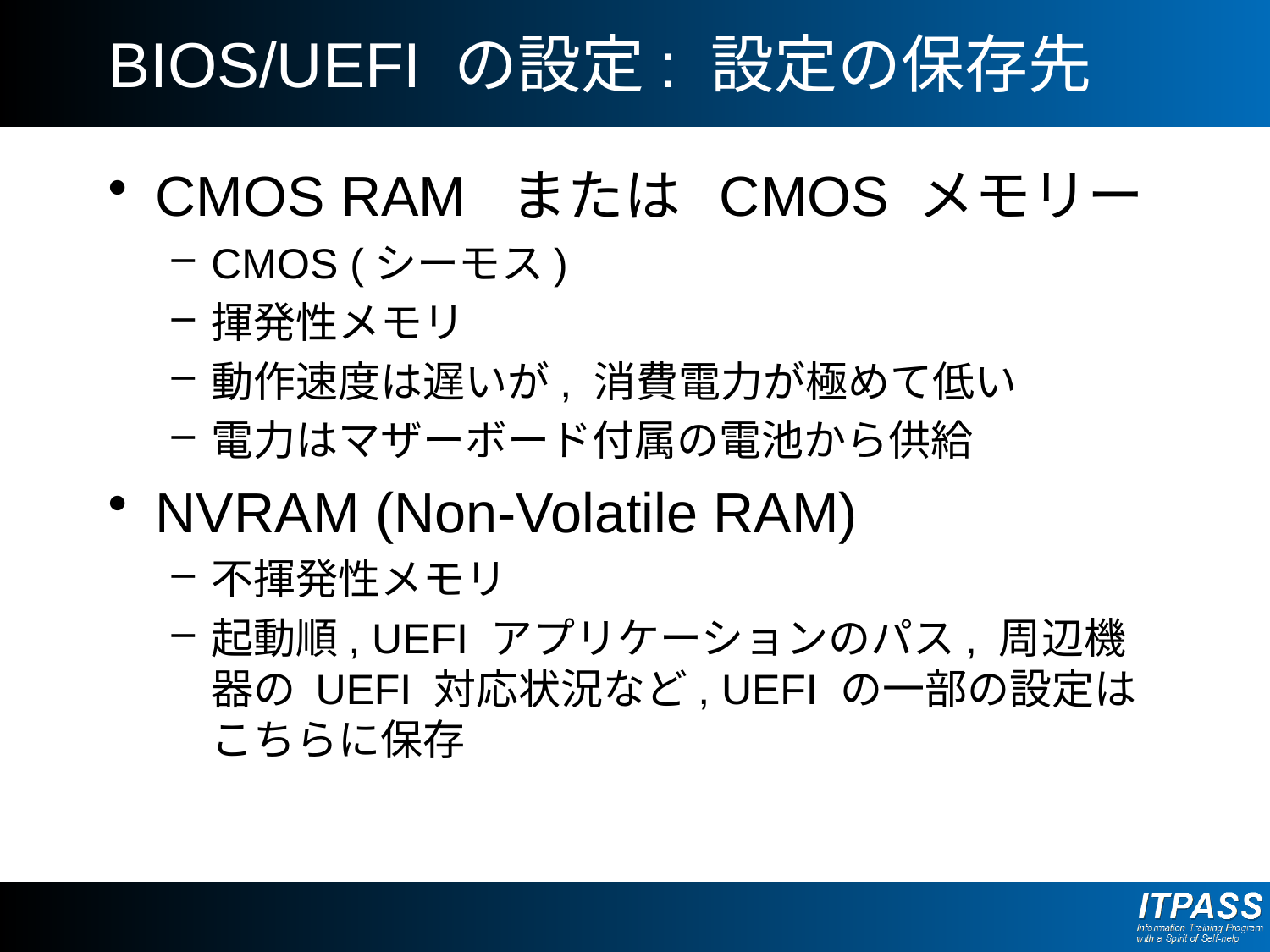

# BIOS/UEFI の設定: 設定の保存先
CMOS RAM  または  CMOS メモリー
CMOS (シーモス)
揮発性メモリ
動作速度は遅いが, 消費電力が極めて低い
電力はマザーボード付属の電池から供給
NVRAM (Non-Volatile RAM)
不揮発性メモリ
起動順, UEFI アプリケーションのパス, 周辺機器の UEFI 対応状況など, UEFI の一部の設定はこちらに保存